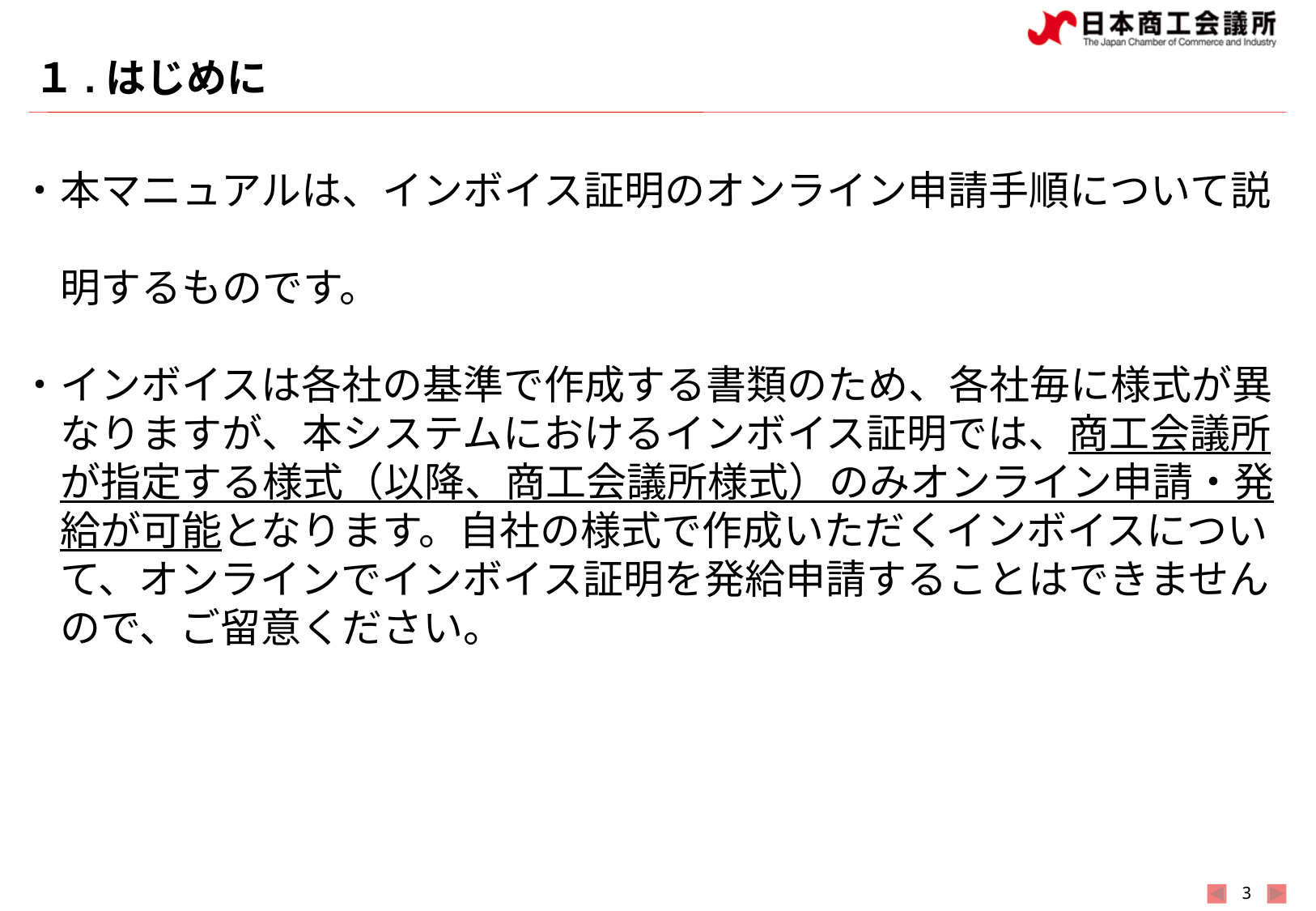

# １.はじめに
・本マニュアルは、インボイス証明のオンライン申請手順について説
　明するものです。

・インボイスは各社の基準で作成する書類のため、各社毎に様式が異
　なりますが、本システムにおけるインボイス証明では、商工会議所
　が指定する様式（以降、商工会議所様式）のみオンライン申請・発
　給が可能となります。自社の様式で作成いただくインボイスについ
　て、オンラインでインボイス証明を発給申請することはできません
　ので、ご留意ください。
3